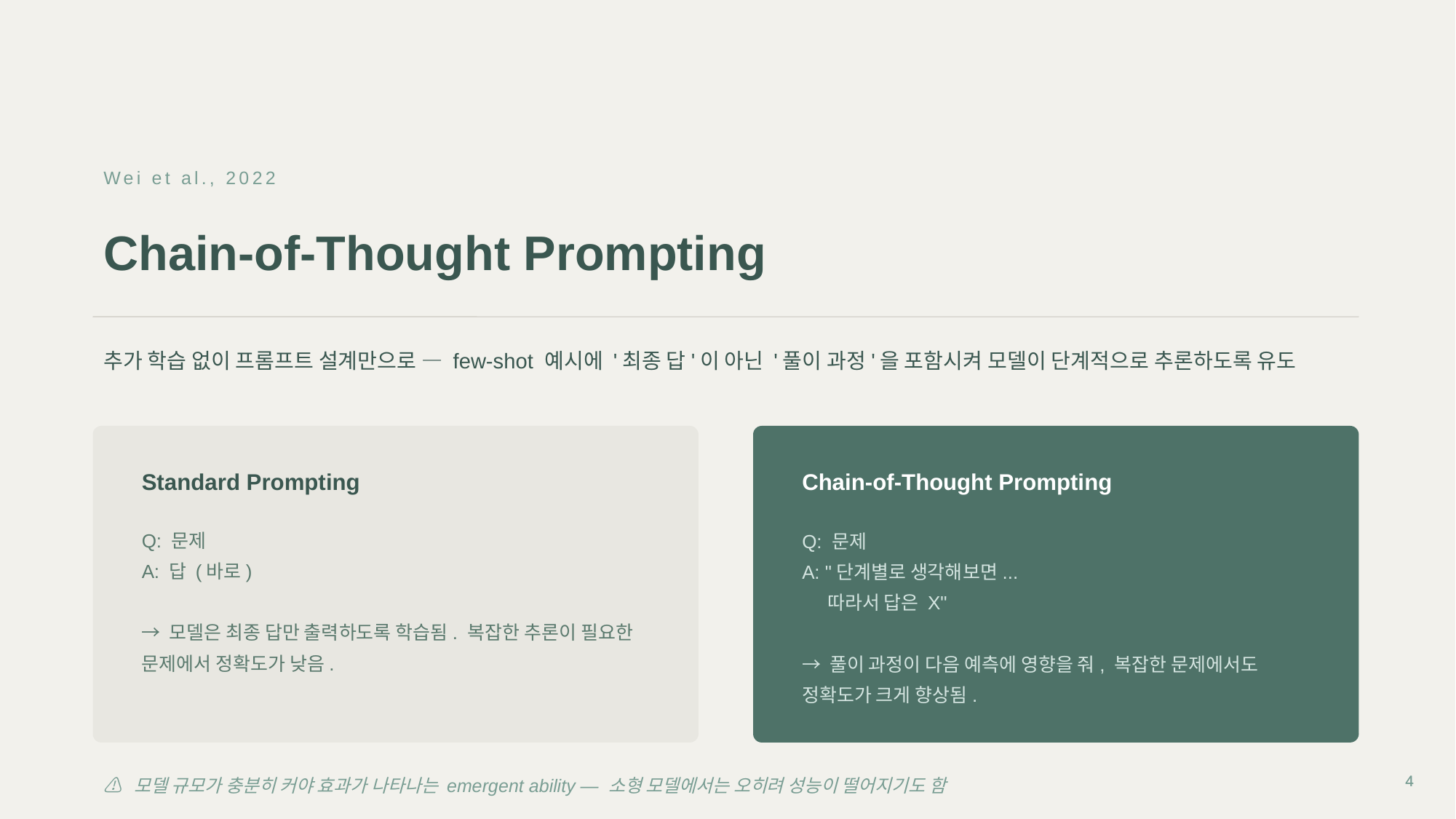

Wei et al., 2022
Chain-of-Thought Prompting

추가 학습 없이 프롬프트 설계만으로 — few-shot 예시에 '최종 답'이 아닌 '풀이 과정'을 포함시켜 모델이 단계적으로 추론하도록 유도

Standard Prompting
Chain-of-Thought Prompting
Q: 문제
A: 답 (바로)

→ 모델은 최종 답만 출력하도록 학습됨. 복잡한 추론이 필요한 문제에서 정확도가 낮음.
Q: 문제
A: "단계별로 생각해보면...
     따라서 답은 X"

→ 풀이 과정이 다음 예측에 영향을 줘, 복잡한 문제에서도 정확도가 크게 향상됨.
⚠  모델 규모가 충분히 커야 효과가 나타나는 emergent ability — 소형 모델에서는 오히려 성능이 떨어지기도 함
4
4